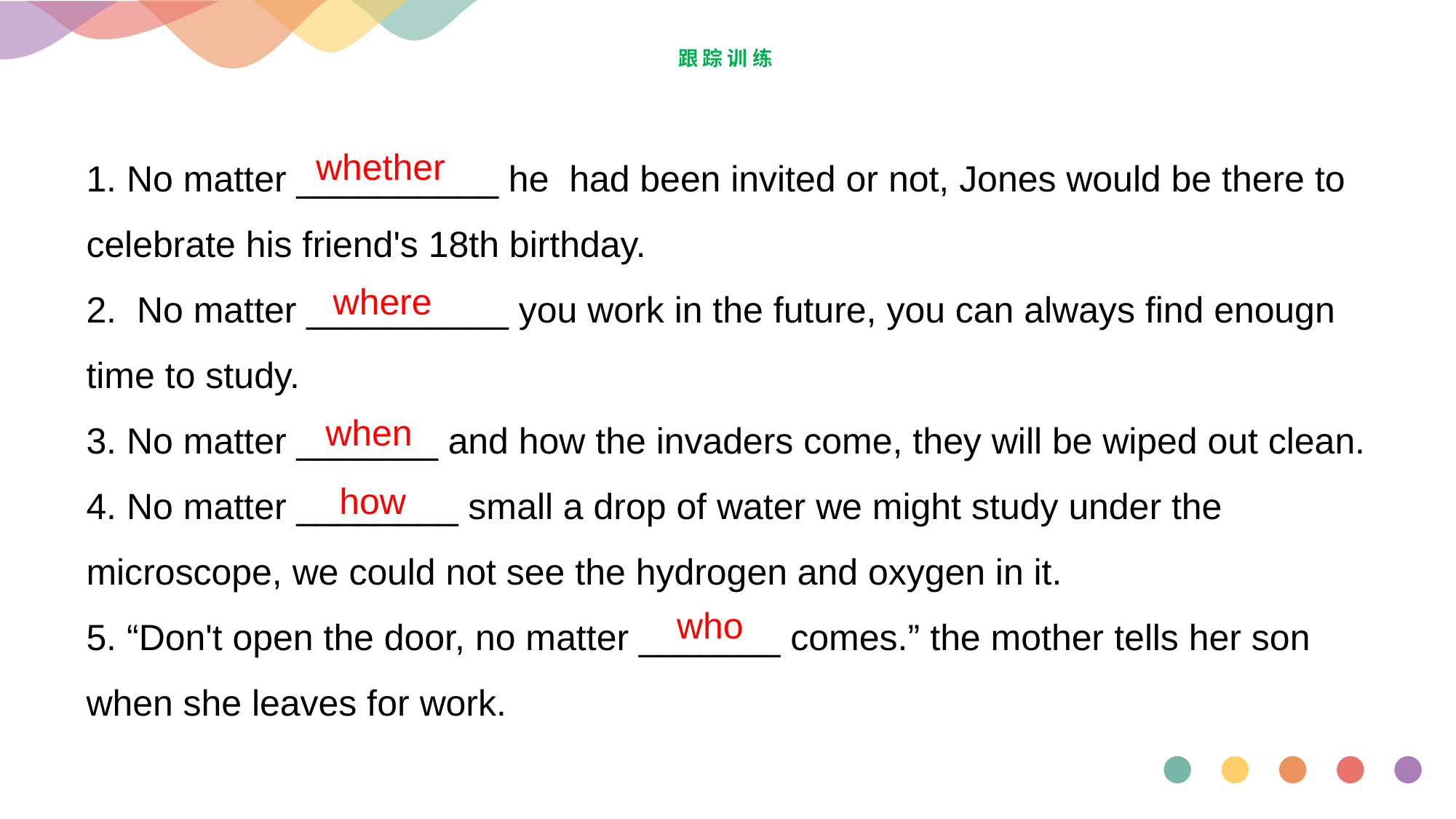

# 跟踪训练
1. No matter __________ he  had been invited or not, Jones would be there to celebrate his friend's 18th birthday.
2.  No matter __________ you work in the future, you can always find enougn time to study.
3. No matter _______ and how the invaders come, they will be wiped out clean.
4. No matter ________ small a drop of water we might study under the microscope, we could not see the hydrogen and oxygen in it.
5. “Don't open the door, no matter _______ comes.” the mother tells her son when she leaves for work.
whether
 where
when
 how
 who